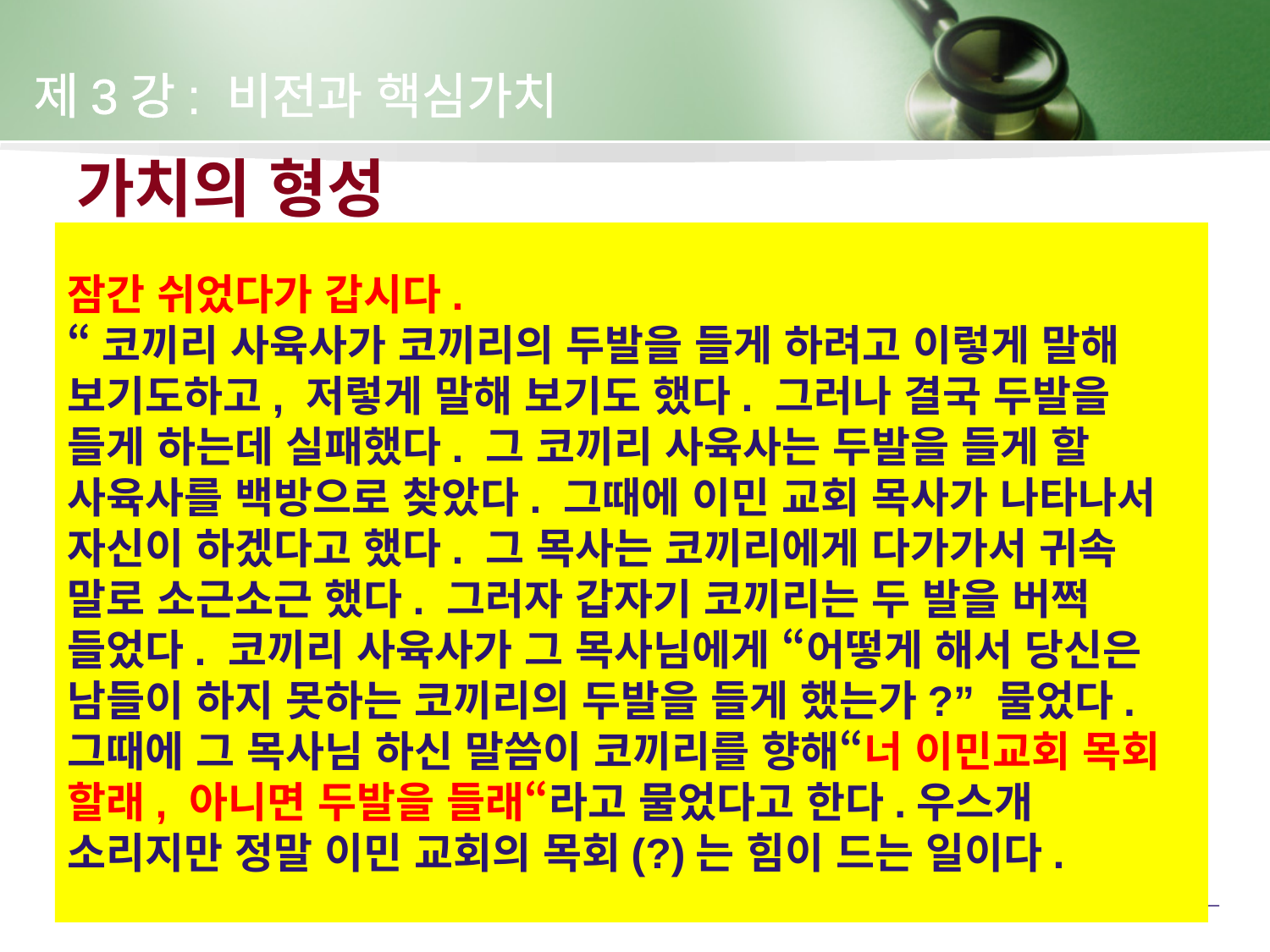

제3강: 비전과 핵심가치
# 가치의 형성

잠간 쉬었다가 갑시다.
“코끼리 사육사가 코끼리의 두발을 들게 하려고 이렇게 말해 보기도하고, 저렇게 말해 보기도 했다. 그러나 결국 두발을 들게 하는데 실패했다. 그 코끼리 사육사는 두발을 들게 할 사육사를 백방으로 찾았다. 그때에 이민 교회 목사가 나타나서 자신이 하겠다고 했다. 그 목사는 코끼리에게 다가가서 귀속 말로 소근소근 했다. 그러자 갑자기 코끼리는 두 발을 버쩍 들었다. 코끼리 사육사가 그 목사님에게 “어떻게 해서 당신은 남들이 하지 못하는 코끼리의 두발을 들게 했는가?” 물었다. 그때에 그 목사님 하신 말씀이 코끼리를 향해“너 이민교회 목회 할래, 아니면 두발을 들래“라고 물었다고 한다.우스개 소리지만 정말 이민 교회의 목회(?)는 힘이 드는 일이다.